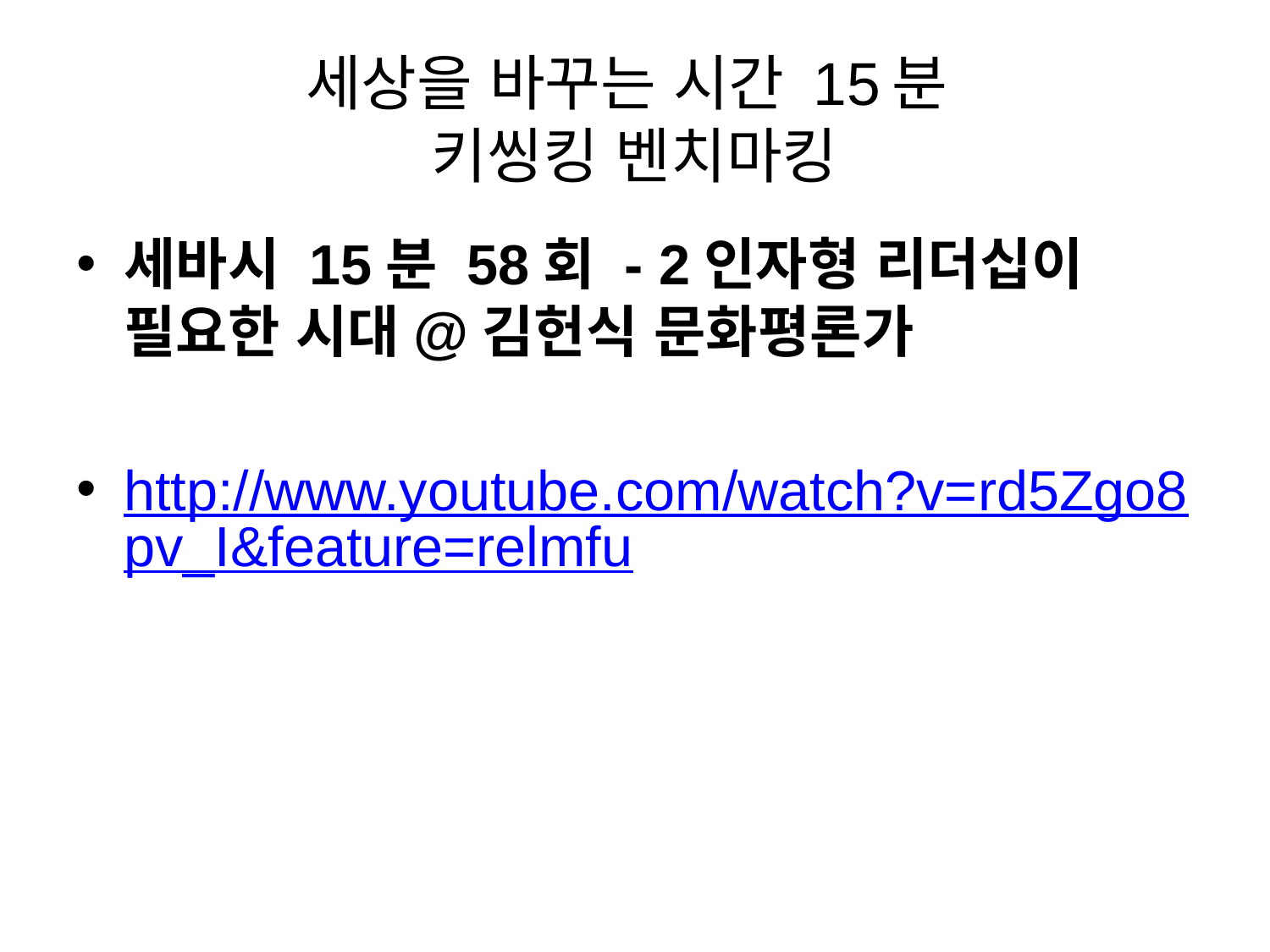

# 세상을 바꾸는 시간 15분 키씽킹 벤치마킹
세바시 15분 58회 - 2인자형 리더십이 필요한 시대@김헌식 문화평론가

http://www.youtube.com/watch?v=rd5Zgo8pv_I&feature=relmfu